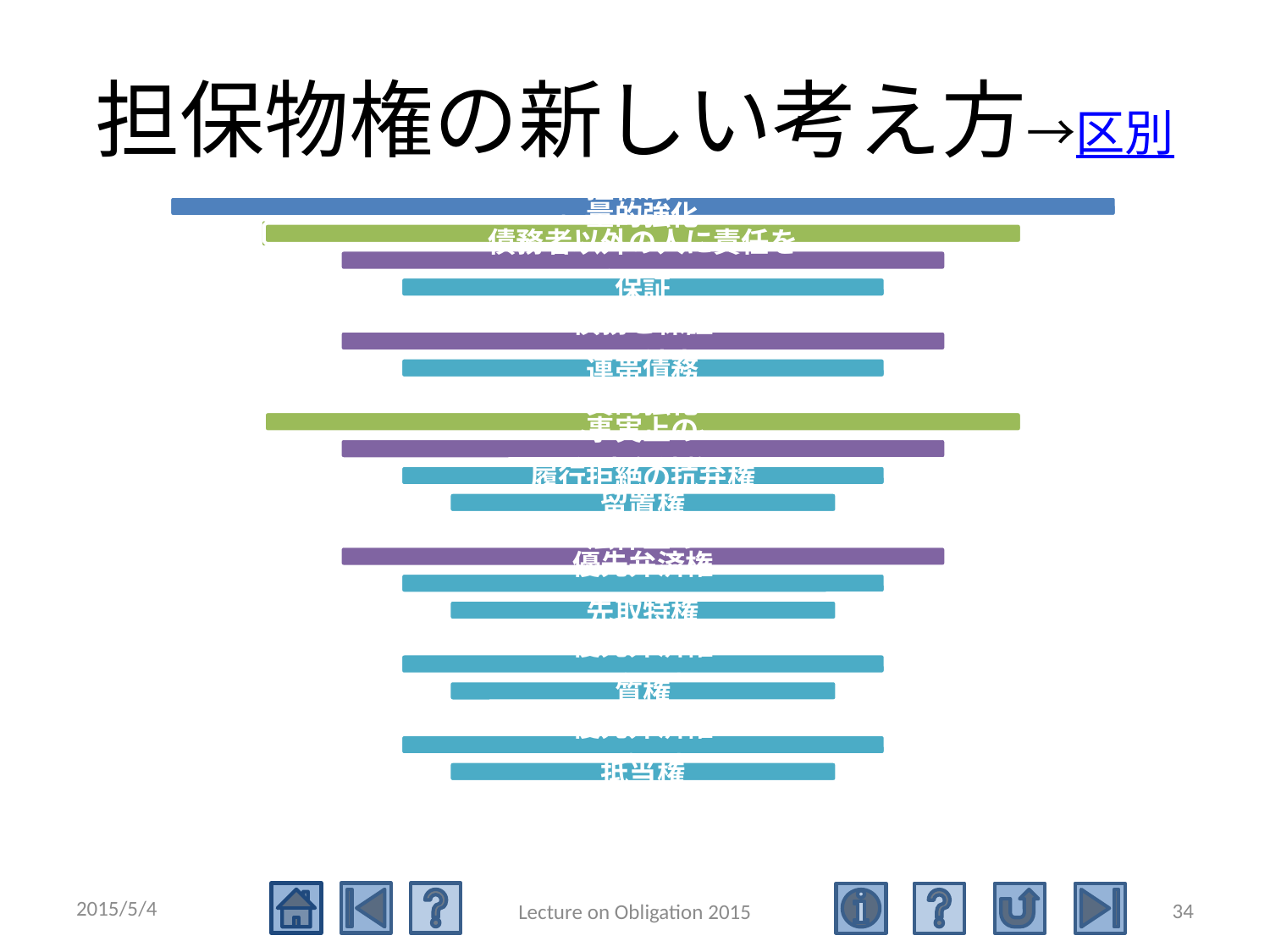

# 担保物権の新しい考え方→区別
担保法：
掴取力の強化
量的強化
（人的担保）
質的強化
（物的担保）
事実上の
優先弁済権
法律上の
優先弁済権
連帯債務
債務と保証
との結合
留置権
優先弁済権
そのもの
先取特権
優先弁済権
＋留置効
質権
優先弁済権
＋追及効
抵当権
保証
履行拒絶の抗弁権
2015/5/4
34
Lecture on Obligation 2015